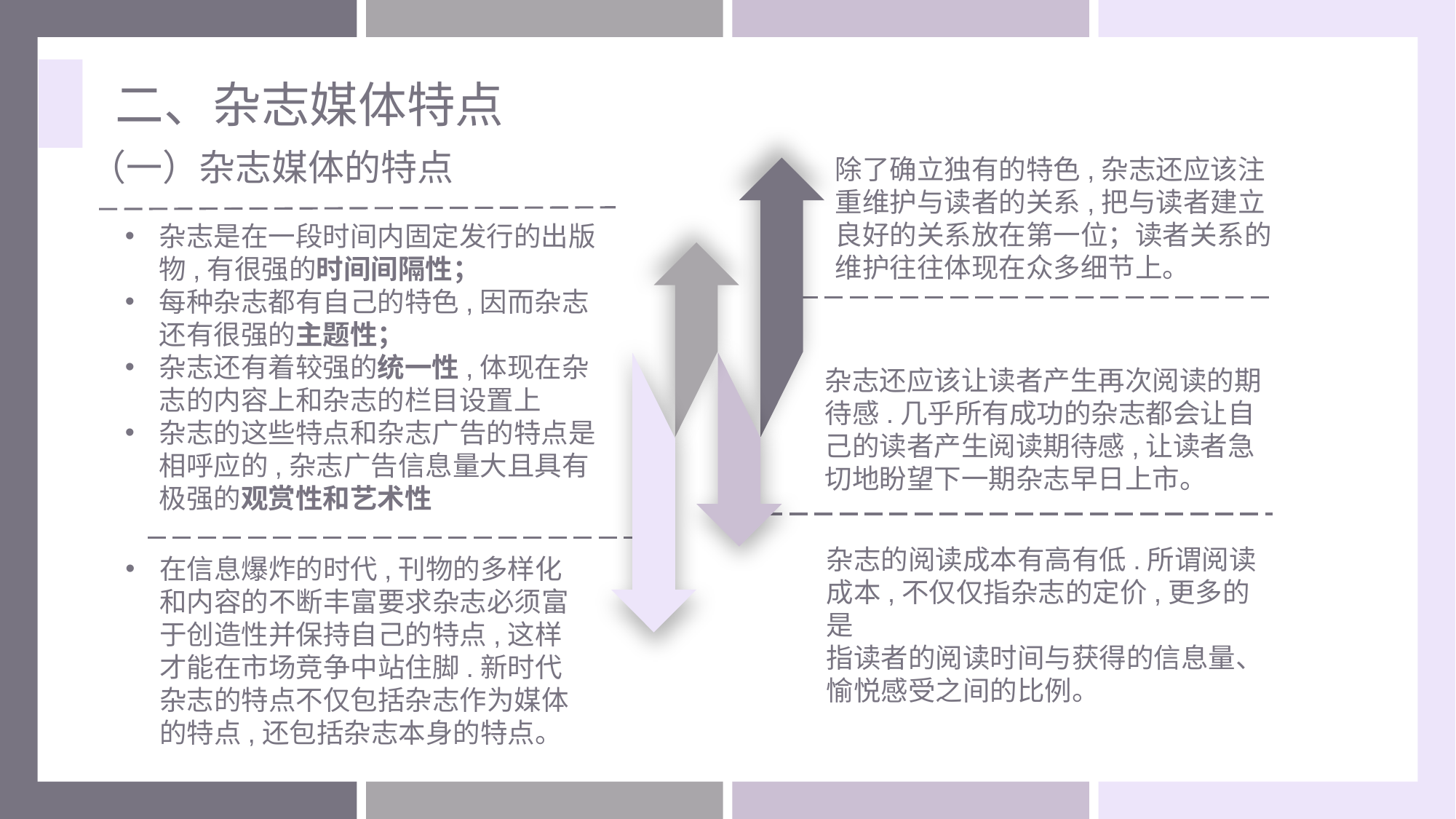

二、杂志媒体特点
（一）杂志媒体的特点
除了确立独有的特色,杂志还应该注重维护与读者的关系,把与读者建立良好的关系放在第一位；读者关系的维护往往体现在众多细节上。

杂志是在一段时间内固定发行的出版物,有很强的时间间隔性；
每种杂志都有自己的特色,因而杂志还有很强的主题性；
杂志还有着较强的统一性,体现在杂志的内容上和杂志的栏目设置上
杂志的这些特点和杂志广告的特点是相呼应的,杂志广告信息量大且具有极强的观赏性和艺术性

杂志还应该让读者产生再次阅读的期待感.几乎所有成功的杂志都会让自己的读者产生阅读期待感,让读者急切地盼望下一期杂志早日上市。
在信息爆炸的时代,刊物的多样化和内容的不断丰富要求杂志必须富于创造性并保持自己的特点,这样才能在市场竞争中站住脚.新时代杂志的特点不仅包括杂志作为媒体的特点,还包括杂志本身的特点。
杂志的阅读成本有高有低.所谓阅读成本,不仅仅指杂志的定价,更多的是
指读者的阅读时间与获得的信息量、愉悦感受之间的比例。